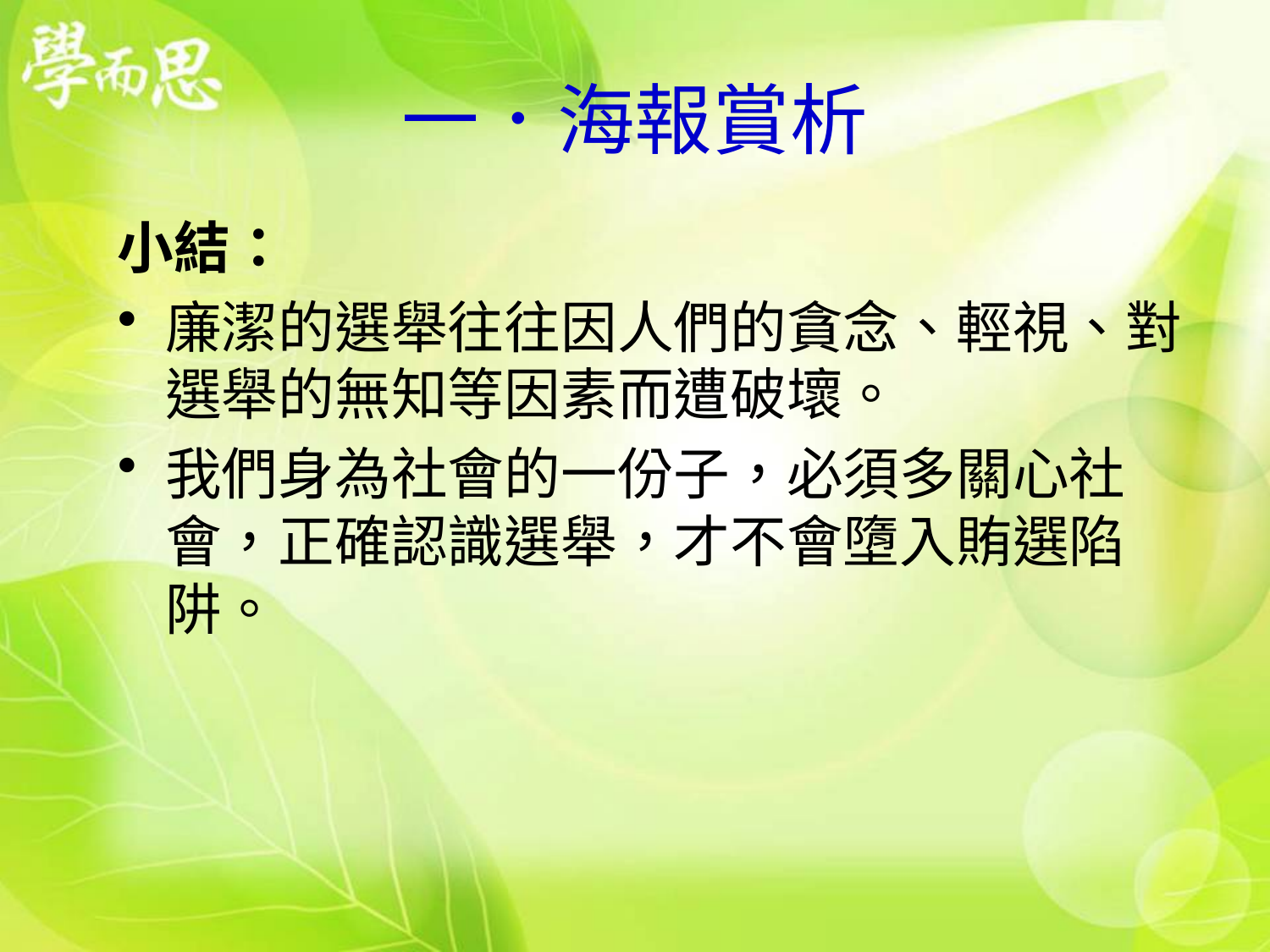

# 一．海報賞析
小結：
廉潔的選舉往往因人們的貪念、輕視、對選舉的無知等因素而遭破壞。
我們身為社會的一份子，必須多關心社會，正確認識選舉，才不會墮入賄選陷阱。